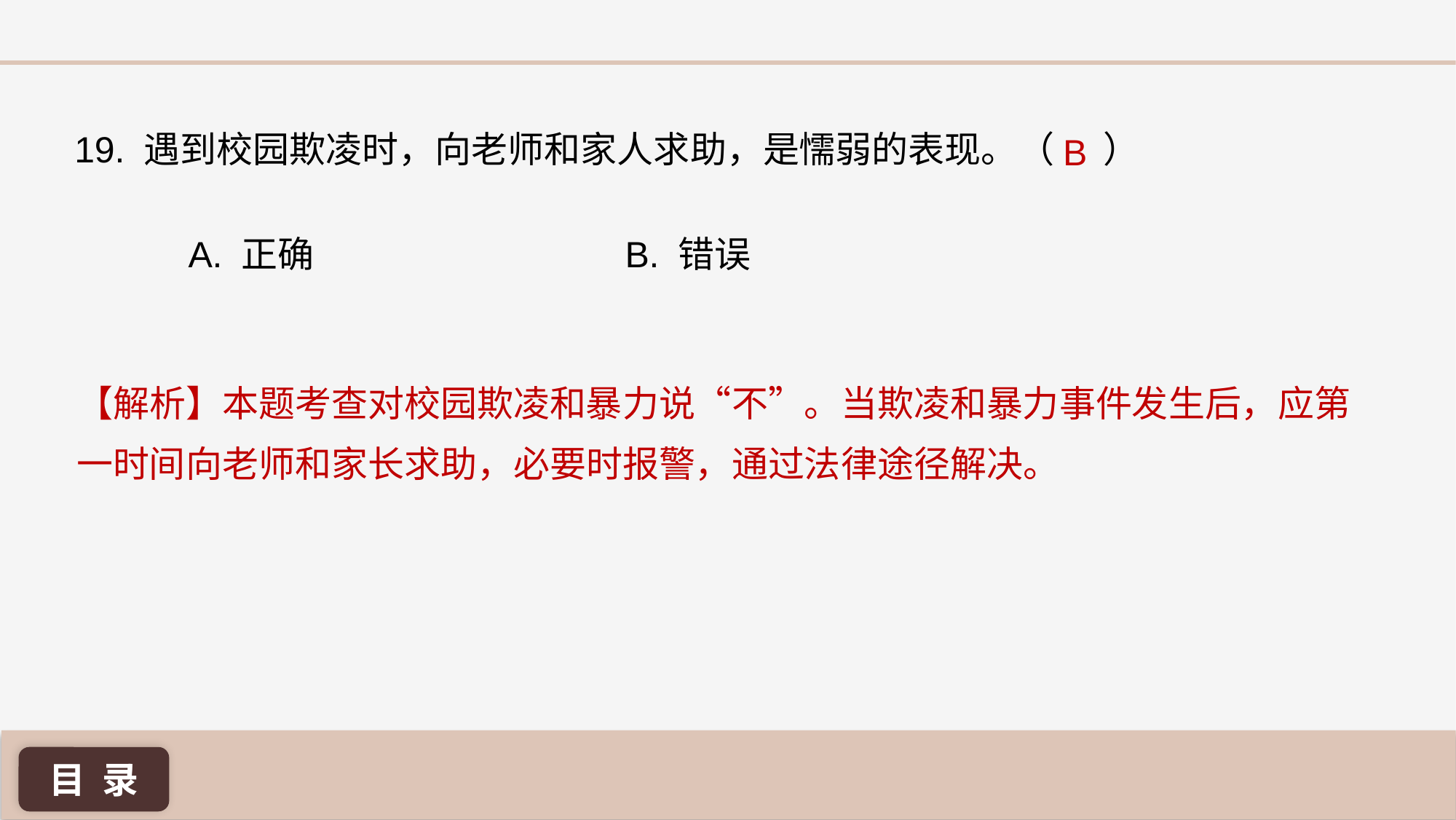

19. 遇到校园欺凌时，向老师和家人求助，是懦弱的表现。（      ）
B
A. 正确 			B. 错误
【解析】本题考查对校园欺凌和暴力说“不”。当欺凌和暴力事件发生后，应第一时间向老师和家长求助，必要时报警，通过法律途径解决。